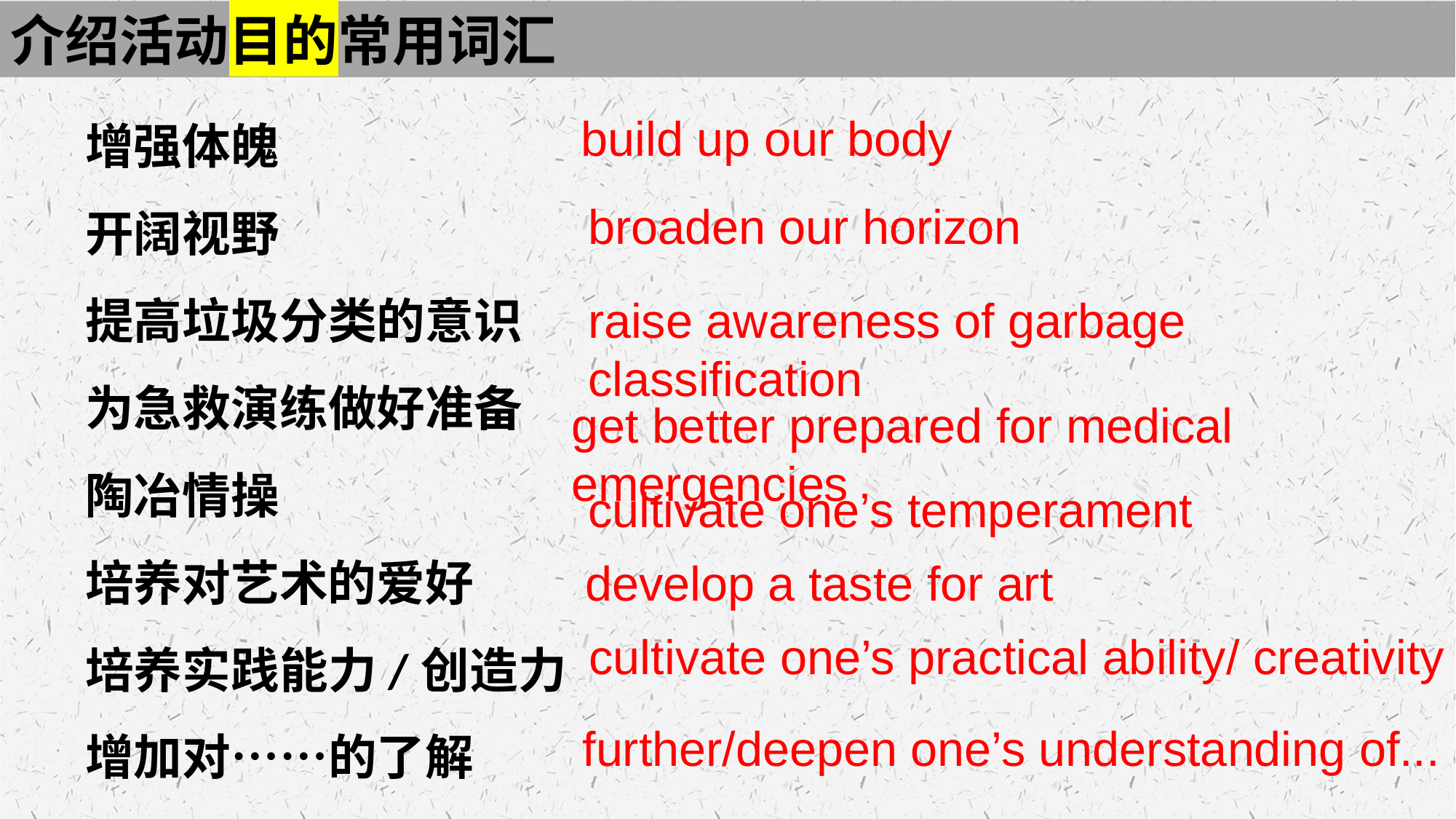

介绍活动目的常用词汇
增强体魄
开阔视野
提高垃圾分类的意识
为急救演练做好准备
陶冶情操
培养对艺术的爱好
培养实践能力/创造力
增加对……的了解
build up our body
broaden our horizon
raise awareness of garbage classification
get better prepared for medical emergencies
cultivate one’s temperament
develop a taste for art
cultivate one’s practical ability/ creativity
further/deepen one’s understanding of...